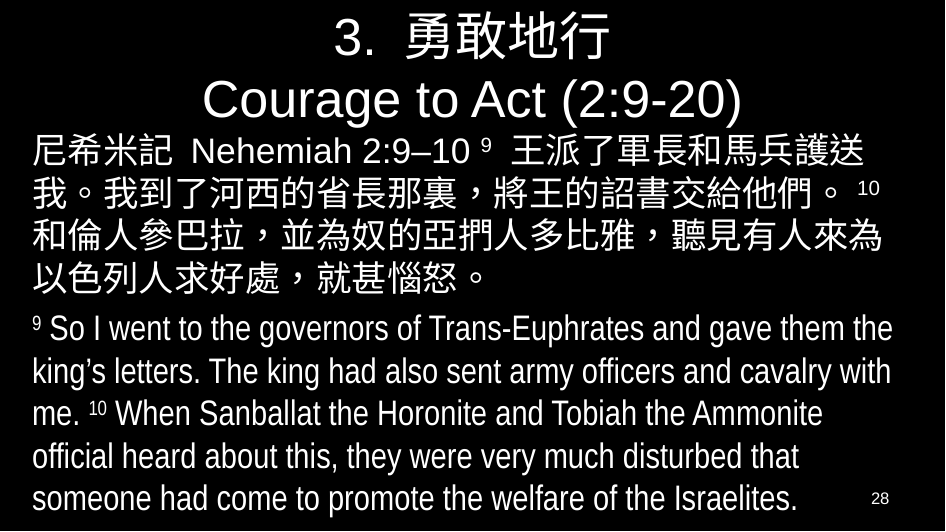

# 3. 勇敢地行 Courage to Act (2:9-20)
尼希米記 Nehemiah 2:9–10 9 王派了軍長和馬兵護送我。我到了河西的省長那裏，將王的詔書交給他們。10 和倫人參巴拉，並為奴的亞捫人多比雅，聽見有人來為以色列人求好處，就甚惱怒。
9 So I went to the governors of Trans-Euphrates and gave them the king’s letters. The king had also sent army officers and cavalry with me. 10 When Sanballat the Horonite and Tobiah the Ammonite official heard about this, they were very much disturbed that someone had come to promote the welfare of the Israelites.

28